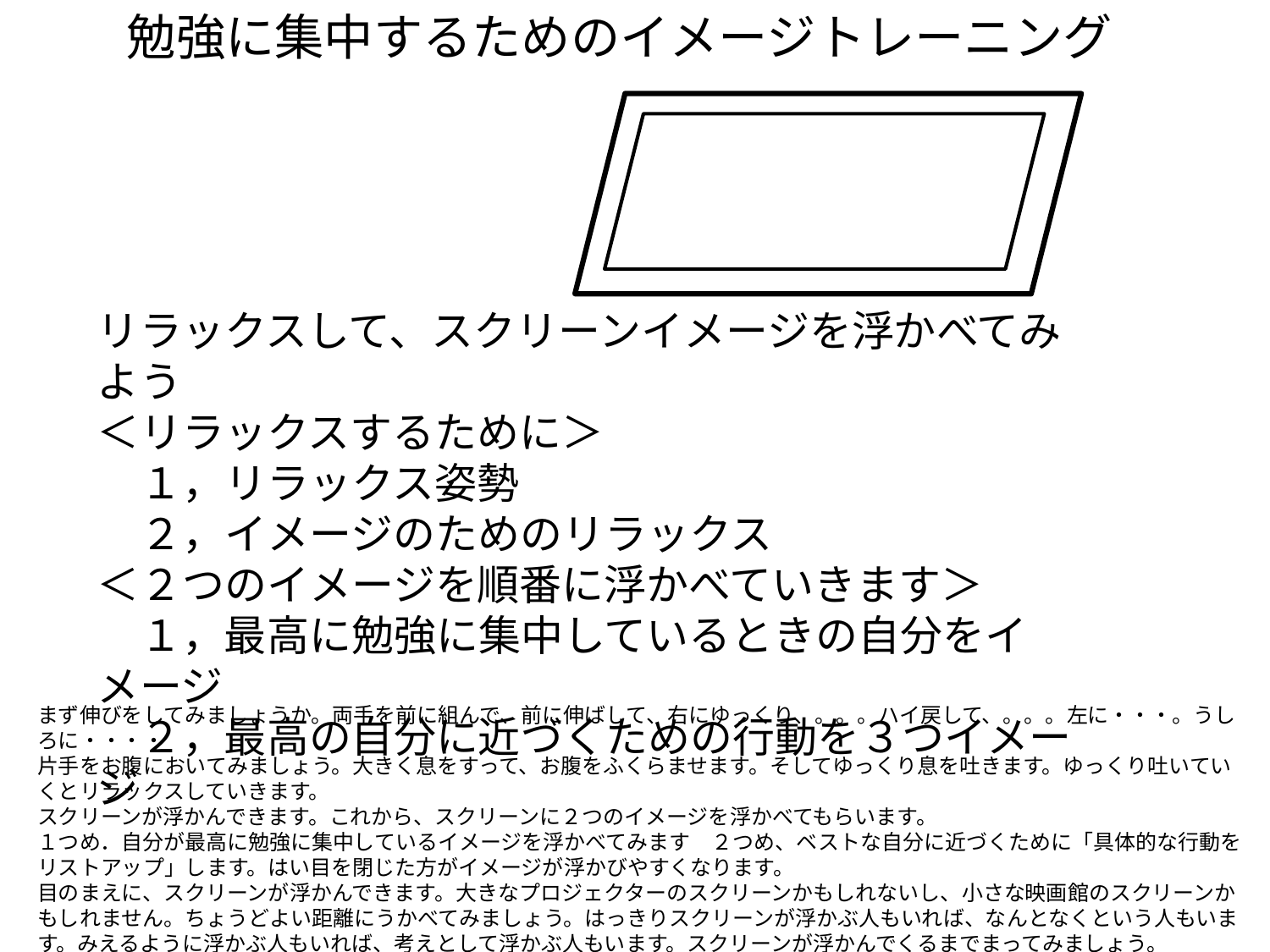

勉強に集中するためのイメージトレーニング

リラックスして、スクリーンイメージを浮かべてみよう
＜リラックスするために＞
　１，リラックス姿勢
　２，イメージのためのリラックス
＜２つのイメージを順番に浮かべていきます＞
　１，最高に勉強に集中しているときの自分をイメージ
　２，最高の自分に近づくための行動を３つイメージ
まず伸びをしてみましょうか。両手を前に組んで、前に伸ばして、右にゆっくり、。。。ハイ戻して、。。。左に・・・。うしろに・・・・
片手をお腹においてみましょう。大きく息をすって、お腹をふくらませます。そしてゆっくり息を吐きます。ゆっくり吐いていくとリラックスしていきます。
スクリーンが浮かんできます。これから、スクリーンに２つのイメージを浮かべてもらいます。
１つめ．自分が最高に勉強に集中しているイメージを浮かべてみます　２つめ、ベストな自分に近づくために「具体的な行動をリストアップ」します。はい目を閉じた方がイメージが浮かびやすくなります。
目のまえに、スクリーンが浮かんできます。大きなプロジェクターのスクリーンかもしれないし、小さな映画館のスクリーンかもしれません。ちょうどよい距離にうかべてみましょう。はっきりスクリーンが浮かぶ人もいれば、なんとなくという人もいます。みえるように浮かぶ人もいれば、考えとして浮かぶ人もいます。スクリーンが浮かんでくるまでまってみましょう。